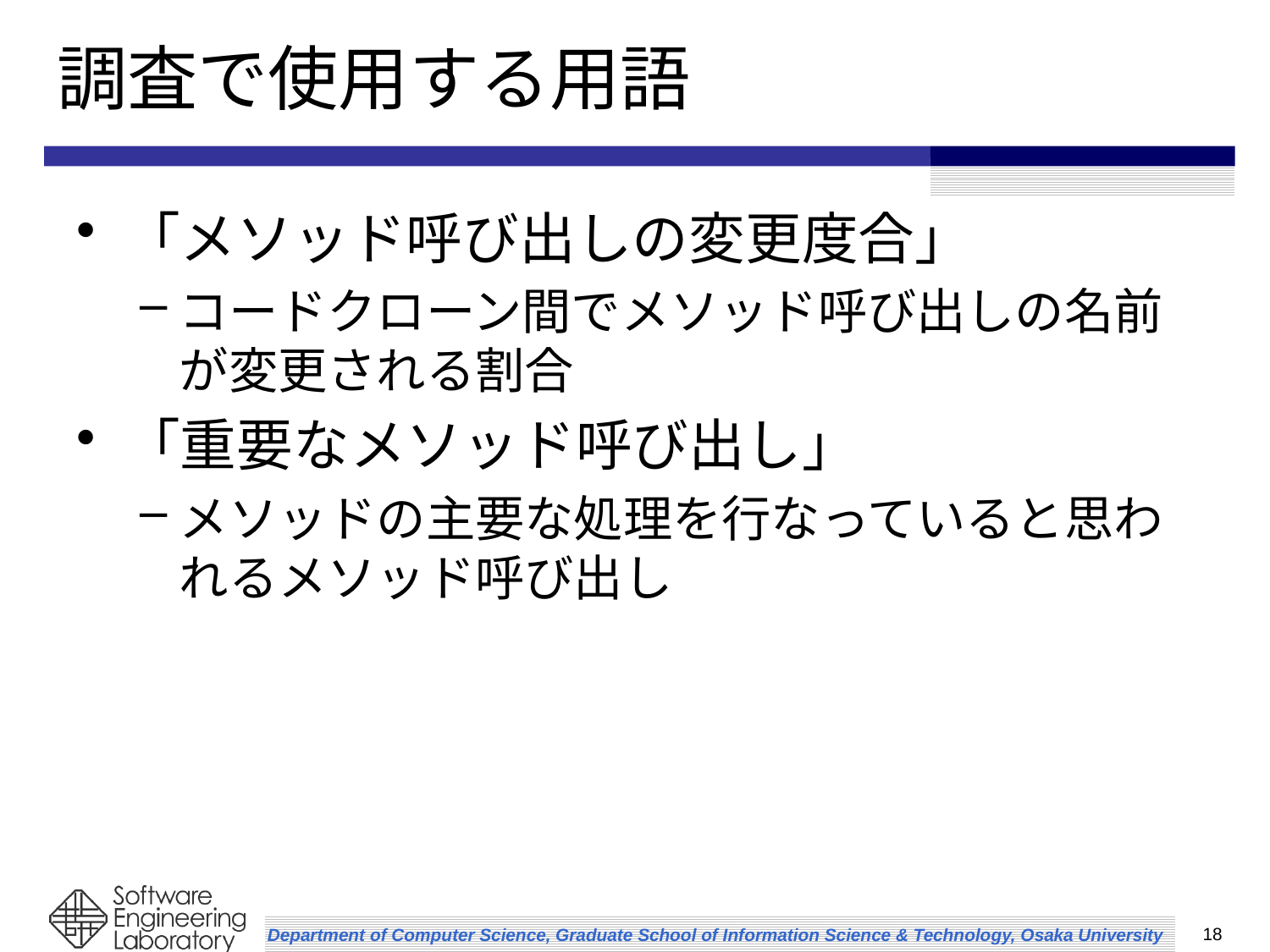

# 調査で使用する用語
「メソッド呼び出しの変更度合」
コードクローン間でメソッド呼び出しの名前が変更される割合
「重要なメソッド呼び出し」
メソッドの主要な処理を行なっていると思われるメソッド呼び出し

18